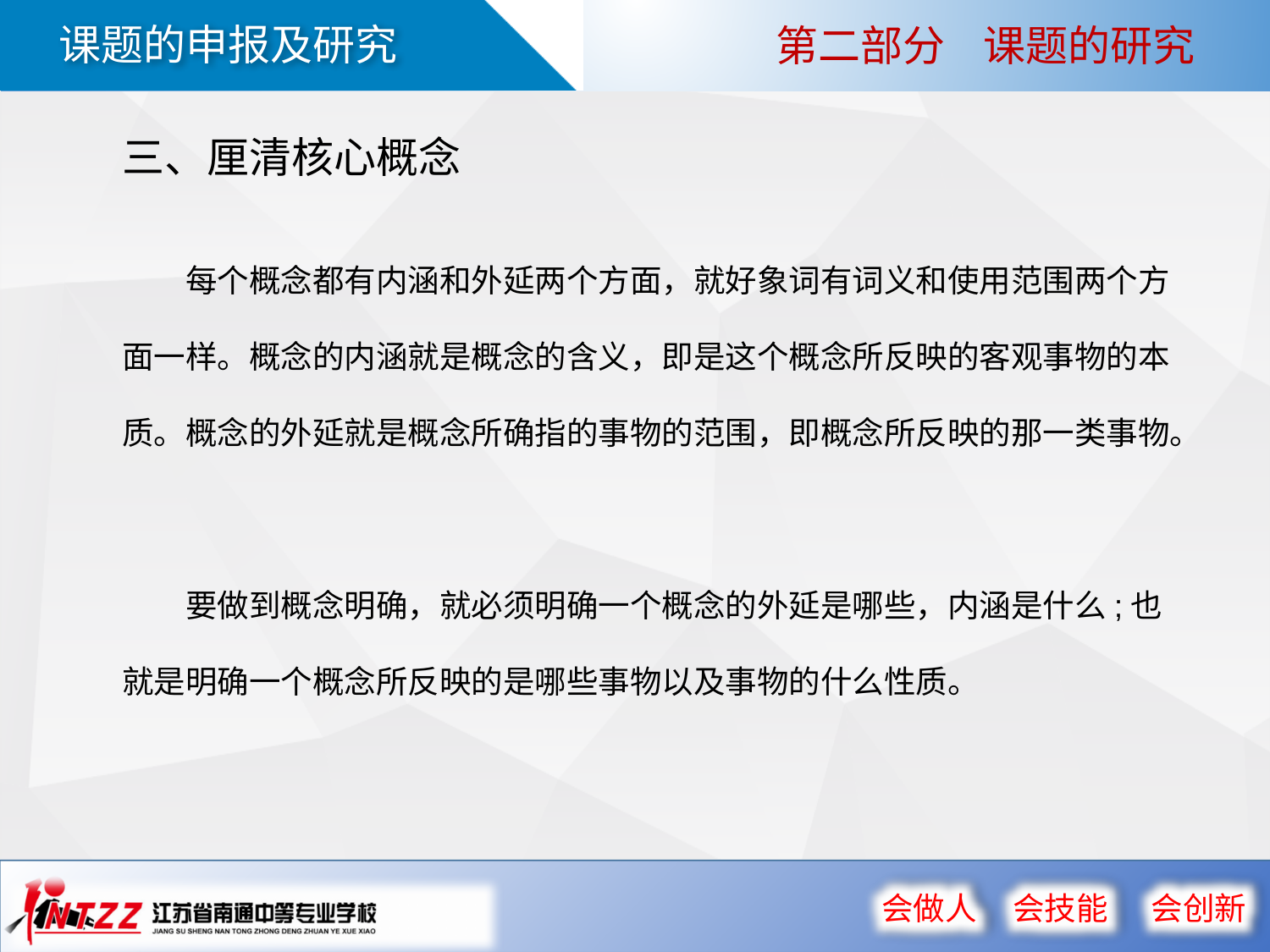

第二部分    课题的研究
三、厘清核心概念
每个概念都有内涵和外延两个方面，就好象词有词义和使用范围两个方面一样。概念的内涵就是概念的含义，即是这个概念所反映的客观事物的本质。概念的外延就是概念所确指的事物的范围，即概念所反映的那一类事物。
要做到概念明确，就必须明确一个概念的外延是哪些，内涵是什么;也就是明确一个概念所反映的是哪些事物以及事物的什么性质。